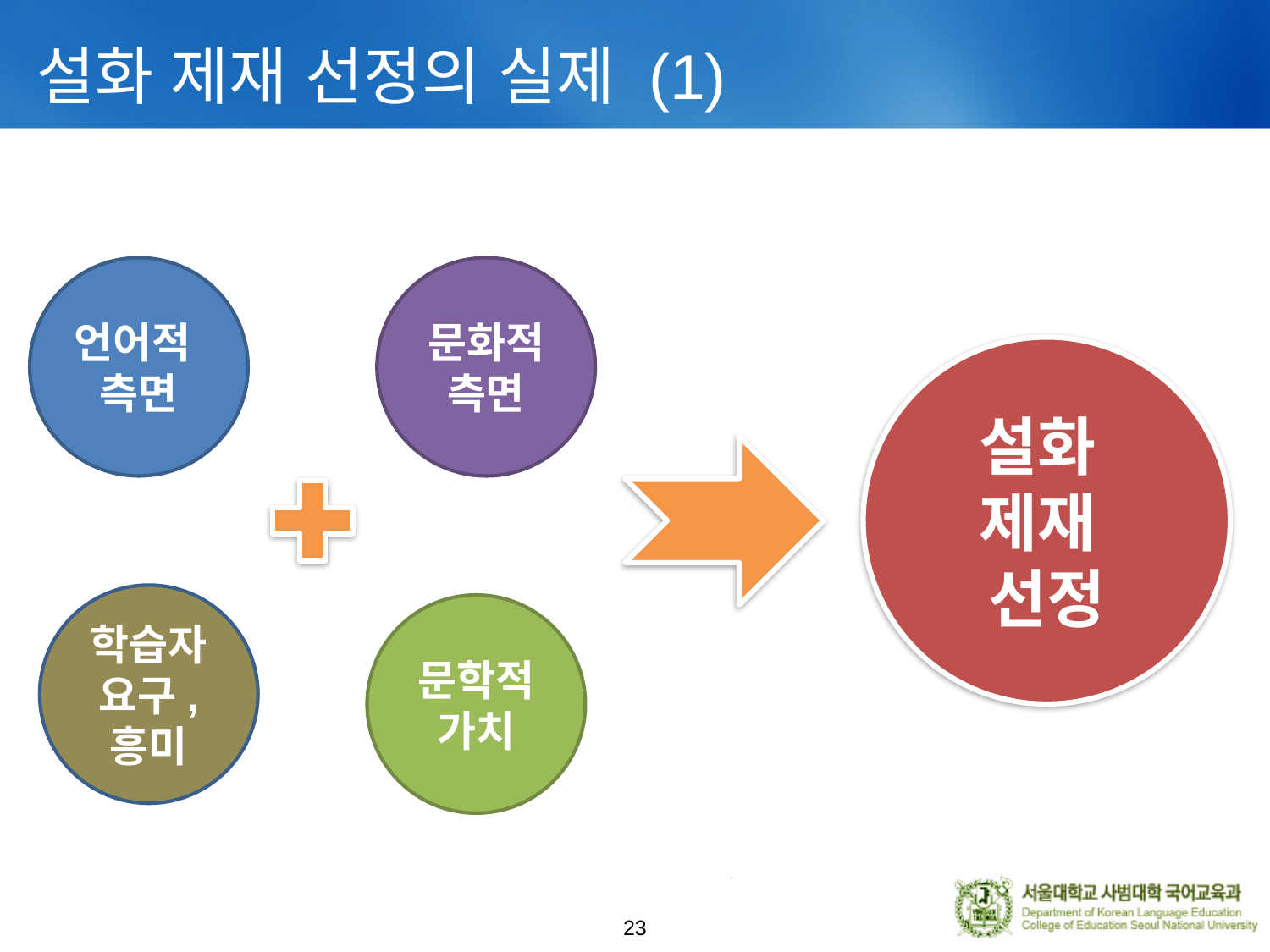

# 설화 제재 선정의 실제 (1)

언어적
측면
문화적 측면
설화
제재
선정

학습자 요구, 흥미
문학적
가치
23